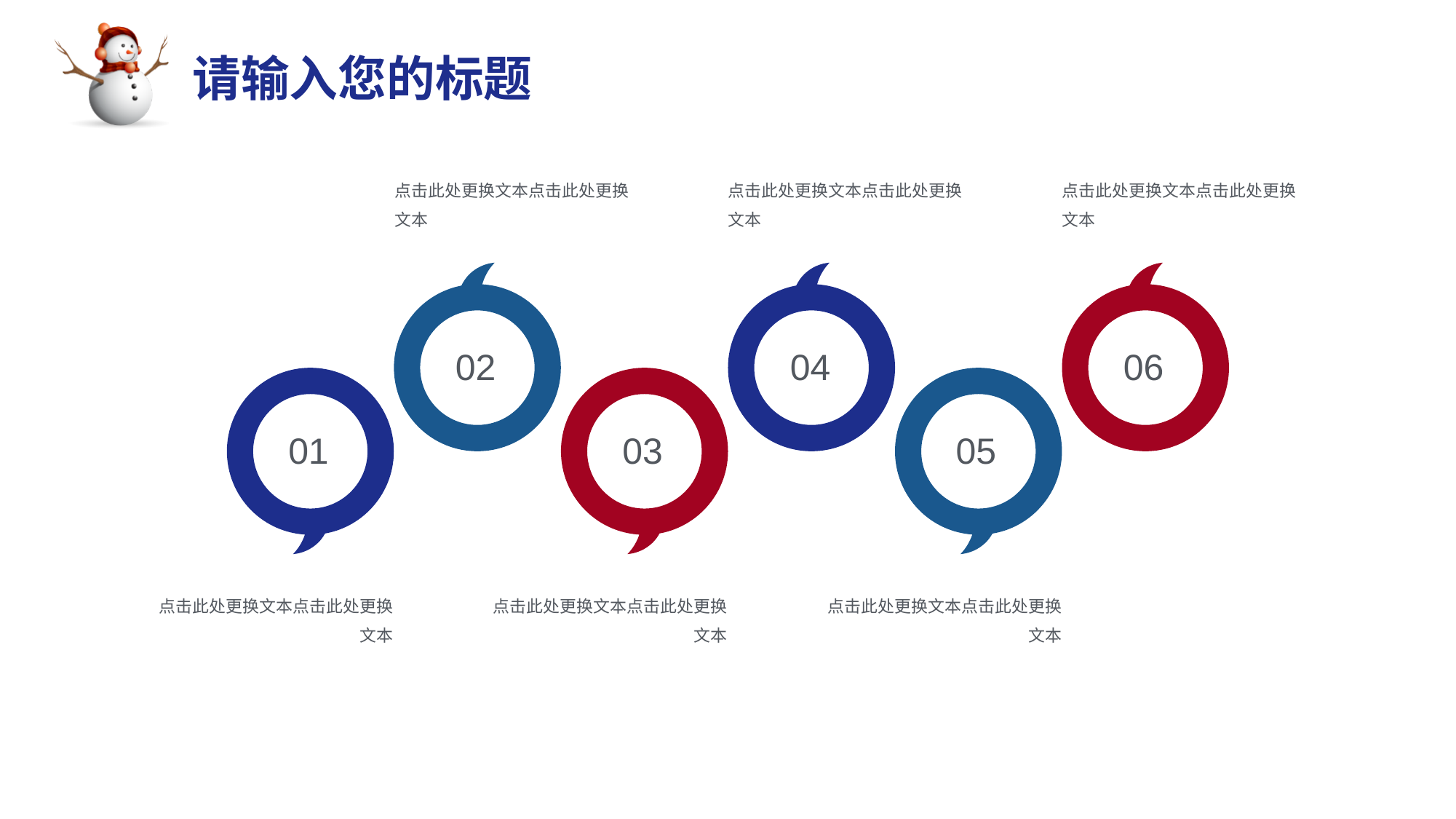

点击此处更换文本点击此处更换文本

02
点击此处更换文本点击此处更换文本

04
05
点击此处更换文本点击此处更换文本

06

01
点击此处更换文本点击此处更换文本

03
点击此处更换文本点击此处更换文本

点击此处更换文本点击此处更换文本